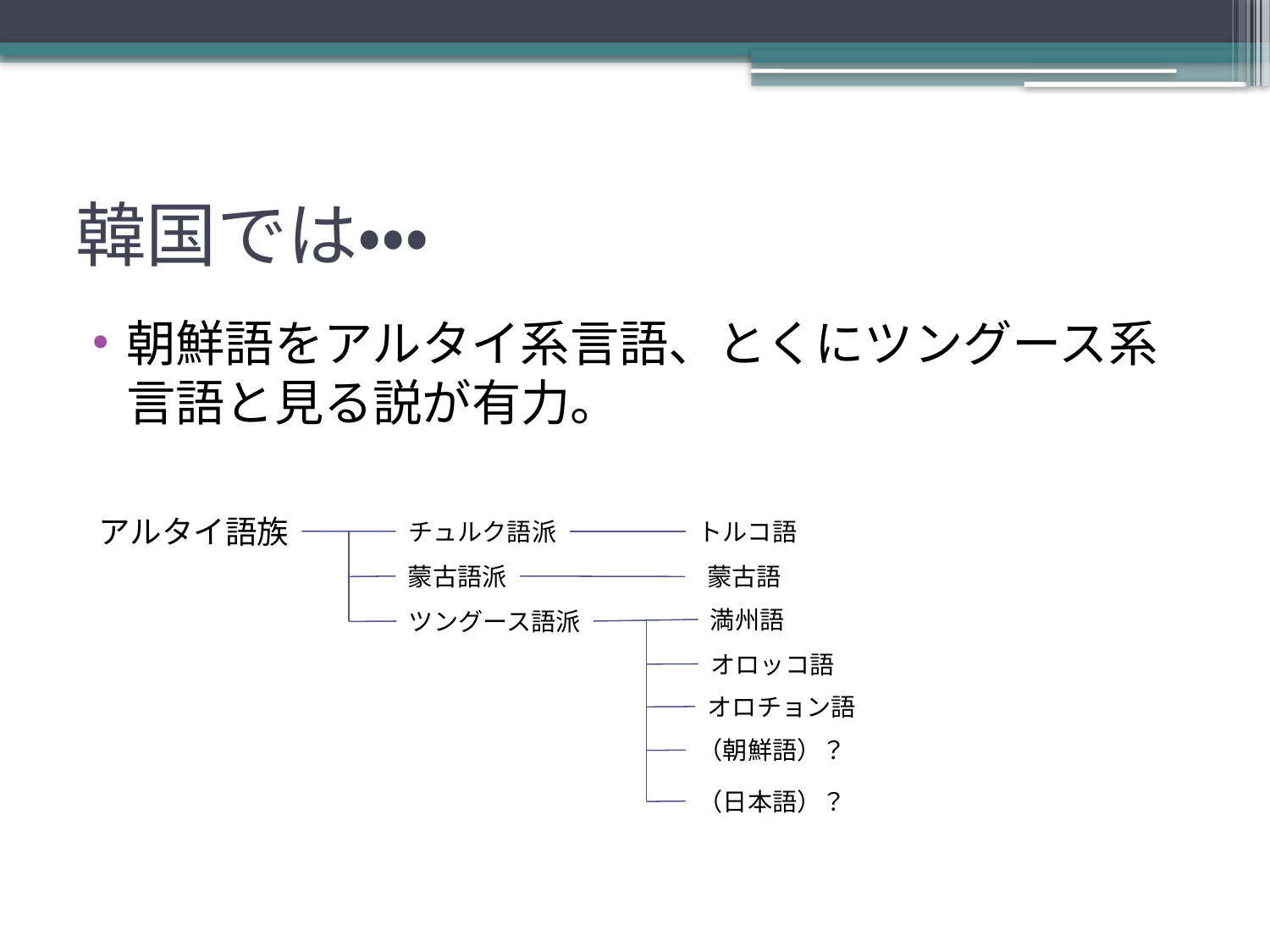

# 韓国では・・・
朝鮮語をアルタイ系言語、とくにツングース系言語と見る説が有力。
アルタイ語族
チュルク語派
トルコ語
蒙古語派
蒙古語
満州語
ツングース語派
オロッコ語
オロチョン語
（朝鮮語）？
（日本語）？